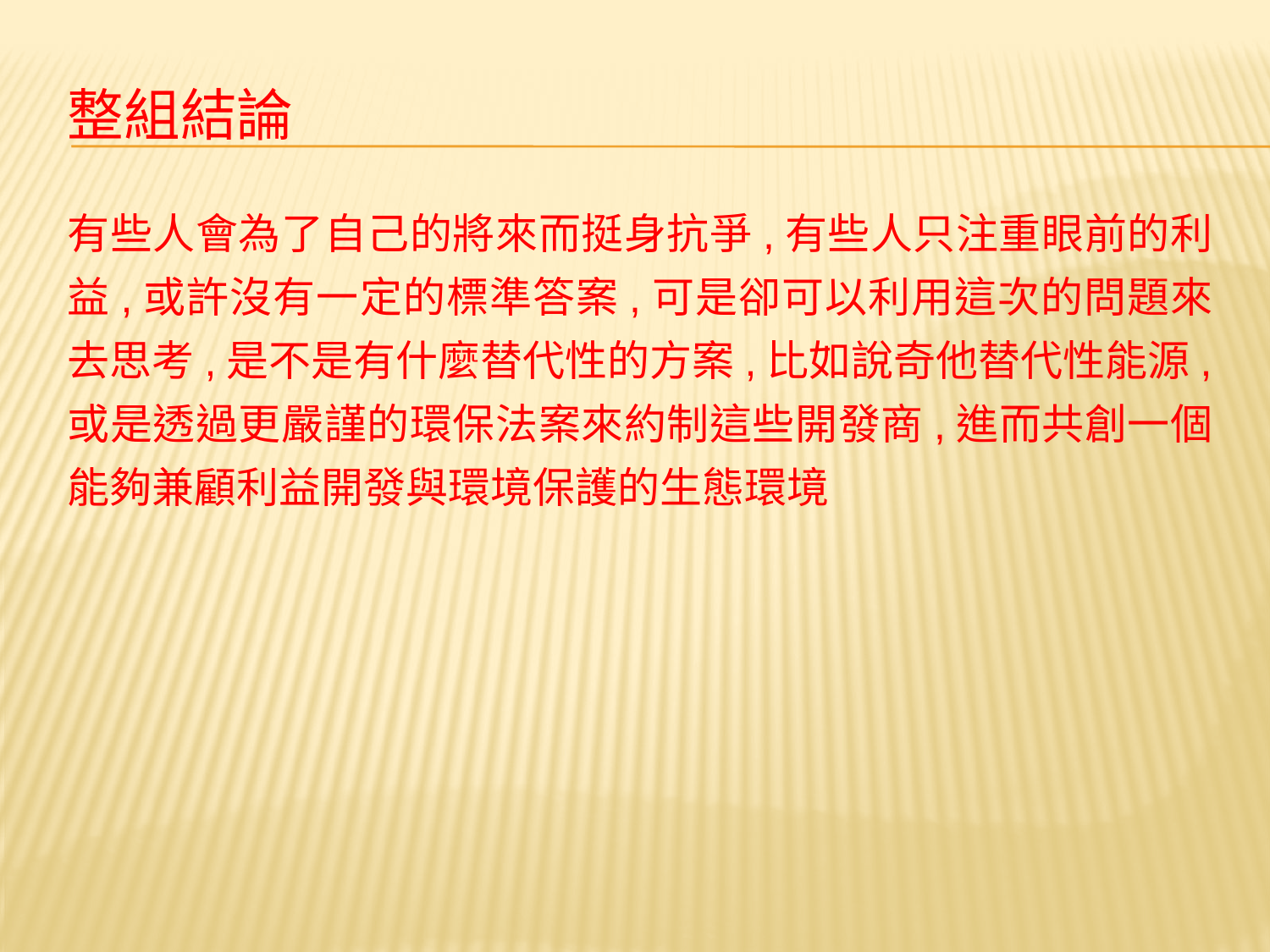

整組結論

有些人會為了自己的將來而挺身抗爭,有些人只注重眼前的利益,或許沒有一定的標準答案,可是卻可以利用這次的問題來去思考,是不是有什麼替代性的方案,比如說奇他替代性能源,或是透過更嚴謹的環保法案來約制這些開發商,進而共創一個能夠兼顧利益開發與環境保護的生態環境